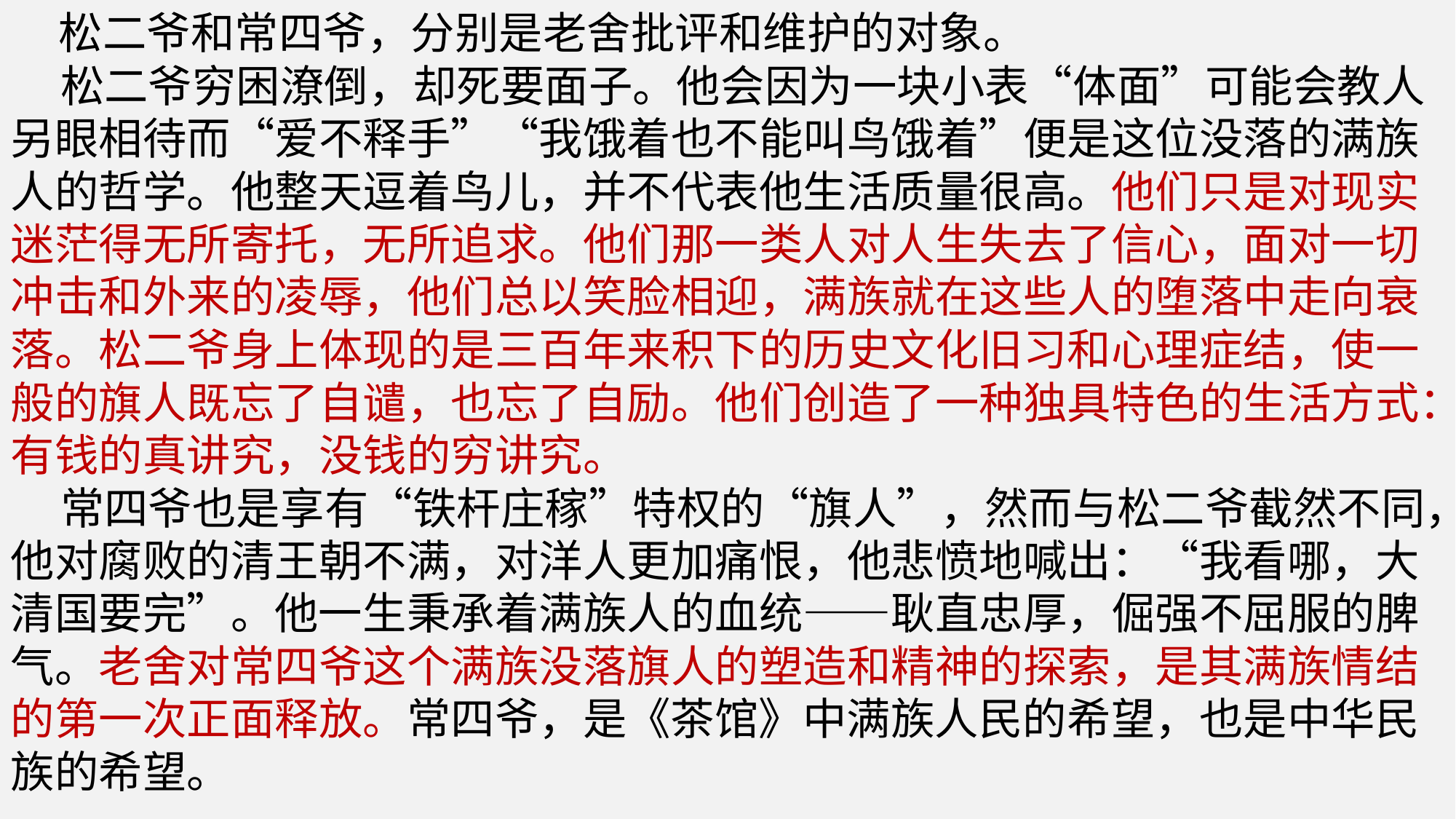

松二爷和常四爷，分别是老舍批评和维护的对象。
    松二爷穷困潦倒，却死要面子。他会因为一块小表“体面”可能会教人另眼相待而“爱不释手”“我饿着也不能叫鸟饿着”便是这位没落的满族人的哲学。他整天逗着鸟儿，并不代表他生活质量很高。他们只是对现实迷茫得无所寄托，无所追求。他们那一类人对人生失去了信心，面对一切冲击和外来的凌辱，他们总以笑脸相迎，满族就在这些人的堕落中走向衰落。松二爷身上体现的是三百年来积下的历史文化旧习和心理症结，使一般的旗人既忘了自谴，也忘了自励。他们创造了一种独具特色的生活方式：有钱的真讲究，没钱的穷讲究。
    常四爷也是享有“铁杆庄稼”特权的“旗人”，然而与松二爷截然不同，他对腐败的清王朝不满，对洋人更加痛恨，他悲愤地喊出：“我看哪，大清国要完”。他一生秉承着满族人的血统——耿直忠厚，倔强不屈服的脾气。老舍对常四爷这个满族没落旗人的塑造和精神的探索，是其满族情结的第一次正面释放。常四爷，是《茶馆》中满族人民的希望，也是中华民族的希望。